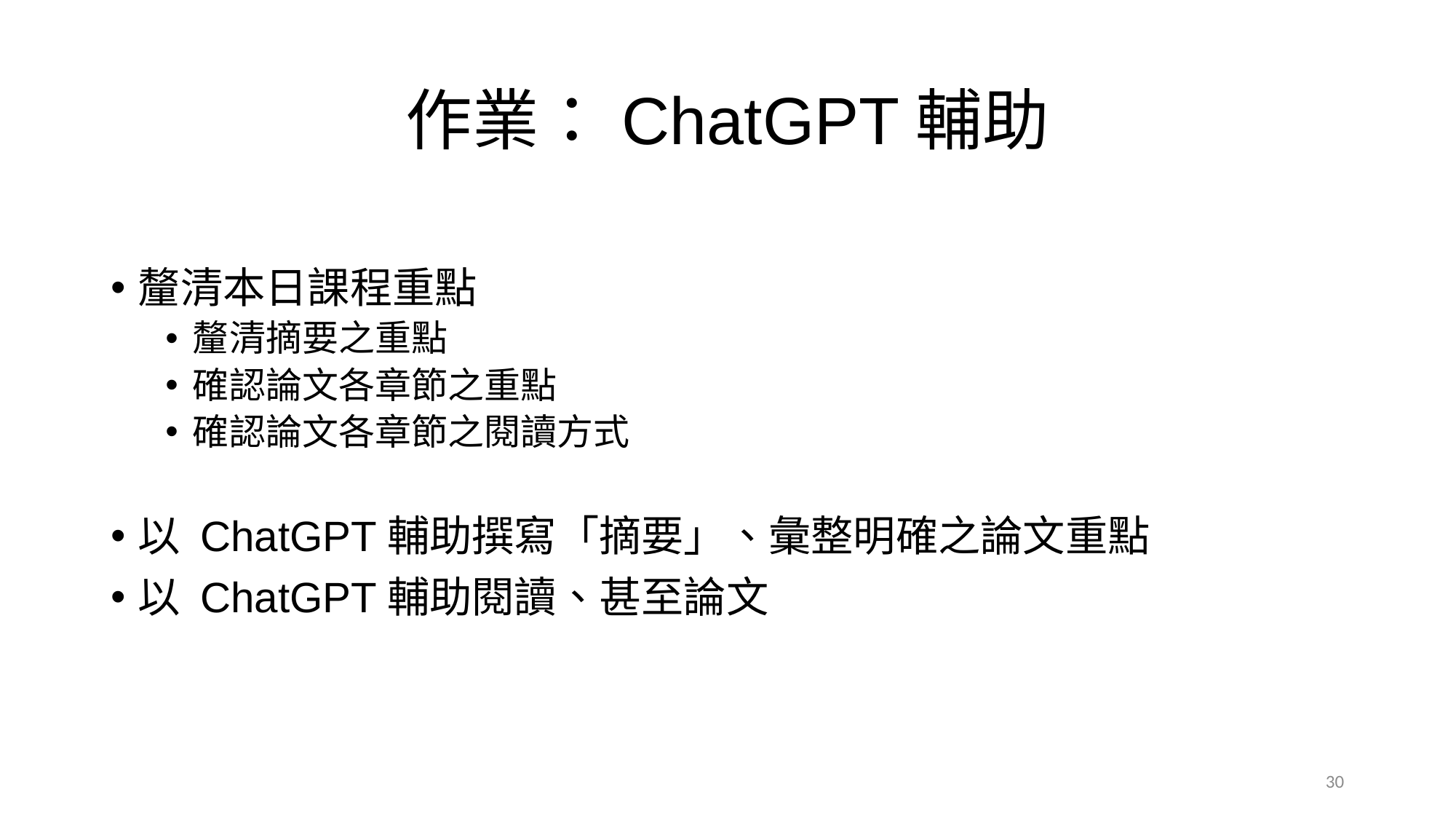

# 作業：ChatGPT輔助
釐清本日課程重點
釐清摘要之重點
確認論文各章節之重點
確認論文各章節之閱讀方式

以 ChatGPT輔助撰寫「摘要」、彙整明確之論文重點
以 ChatGPT輔助閱讀、甚至論文
30